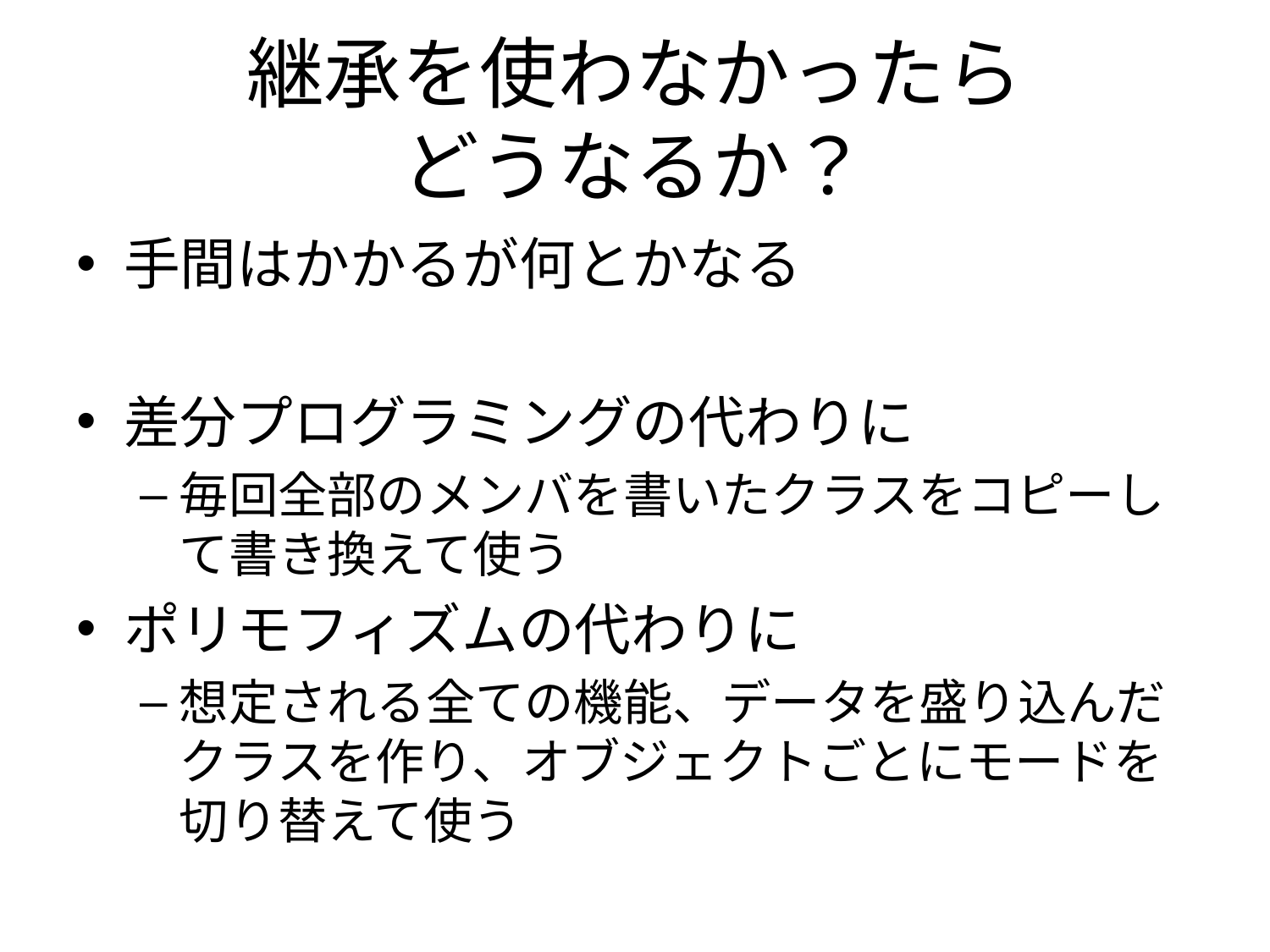

# 継承を使わなかったら どうなるか？
手間はかかるが何とかなる

差分プログラミングの代わりに
毎回全部のメンバを書いたクラスをコピーして書き換えて使う
ポリモフィズムの代わりに
想定される全ての機能、データを盛り込んだクラスを作り、オブジェクトごとにモードを切り替えて使う